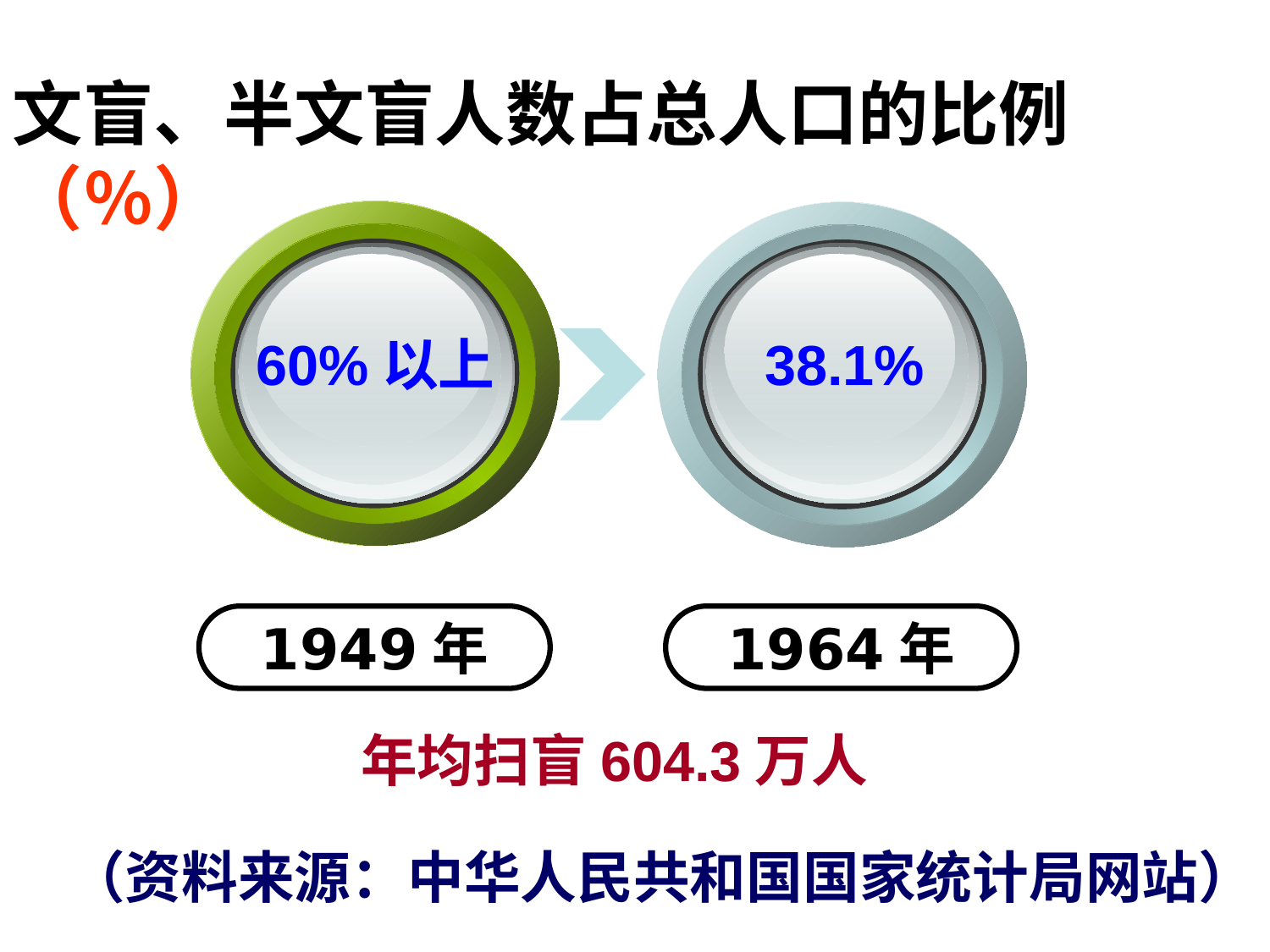

文盲、半文盲人数占总人口的比例（％）

60%以上
38.1%

1949年
1964年
年均扫盲604.3万人
（资料来源：中华人民共和国国家统计局网站）